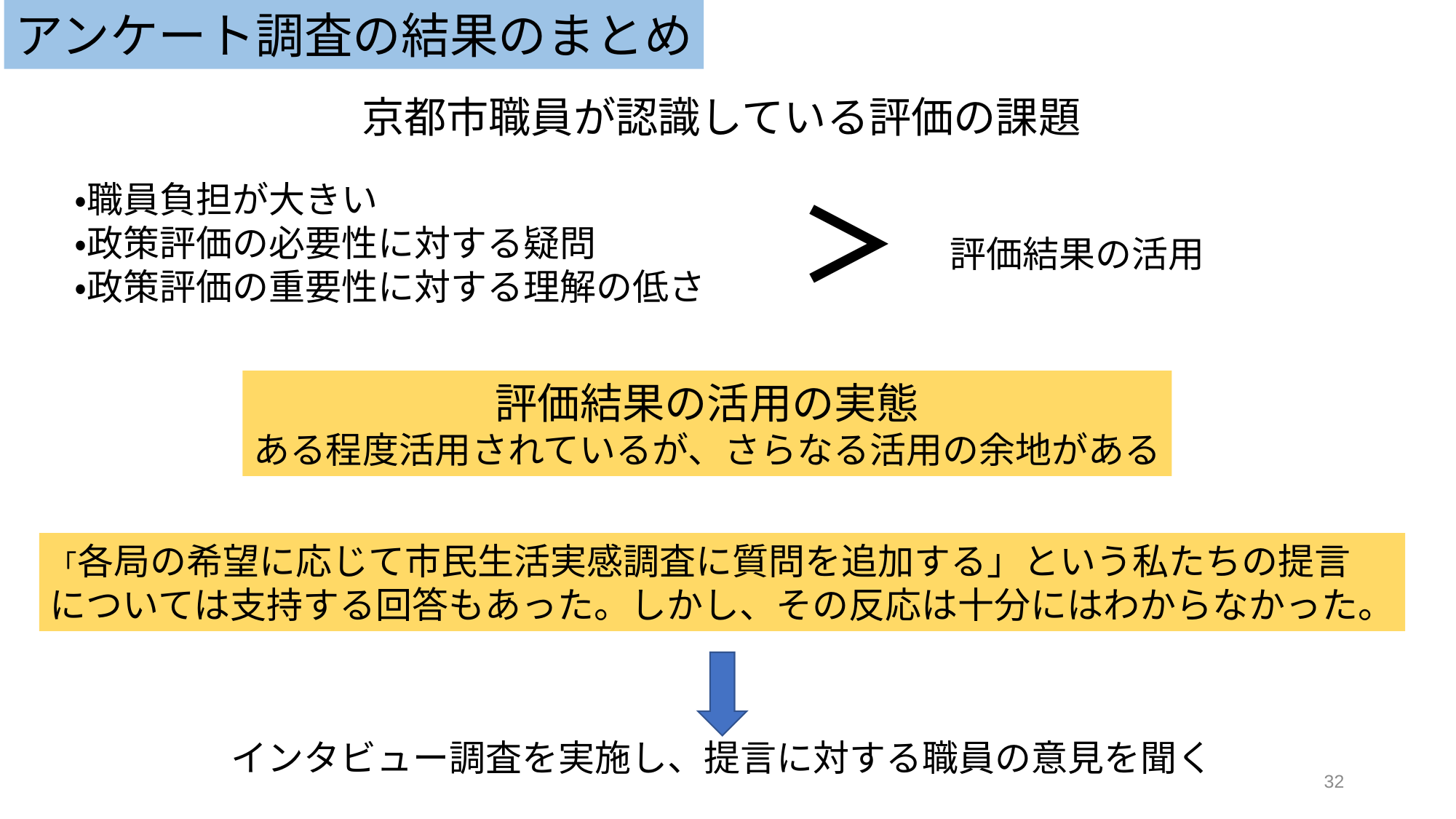

アンケート調査の結果のまとめ
京都市職員が認識している評価の課題
・職員負担が大きい
・政策評価の必要性に対する疑問
・政策評価の重要性に対する理解の低さ
＞
評価結果の活用
評価結果の活用の実態
ある程度活用されているが、さらなる活用の余地がある
「各局の希望に応じて市民生活実感調査に質問を追加する」という私たちの提言
については支持する回答もあった。しかし、その反応は十分にはわからなかった。

インタビュー調査を実施し、提言に対する職員の意見を聞く
32